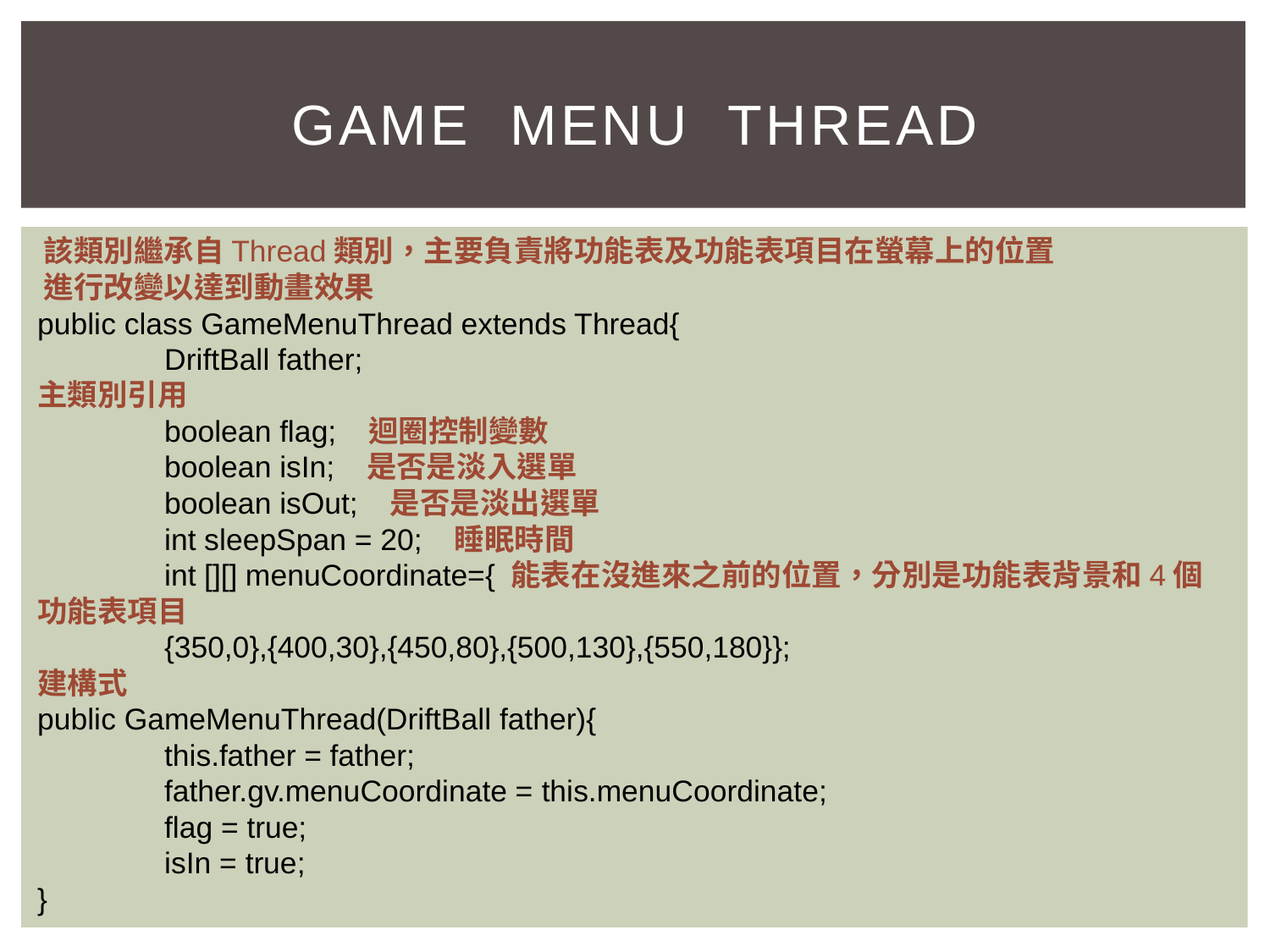

# Game  Menu  Thread
該類別繼承自Thread類別，主要負責將功能表及功能表項目在螢幕上的位置
進行改變以達到動畫效果
public class GameMenuThread extends Thread{
	DriftBall father;
主類別引用
	boolean flag;   迴圈控制變數
	boolean isIn;   是否是淡入選單
	boolean isOut;   是否是淡出選單
	int sleepSpan = 20;   睡眠時間
	int [][] menuCoordinate={ 能表在沒進來之前的位置，分別是功能表背景和4個功能表項目
	{350,0},{400,30},{450,80},{500,130},{550,180}};
建構式
public GameMenuThread(DriftBall father){
	this.father = father;
	father.gv.menuCoordinate = this.menuCoordinate;
	flag = true;
	isIn = true;
}